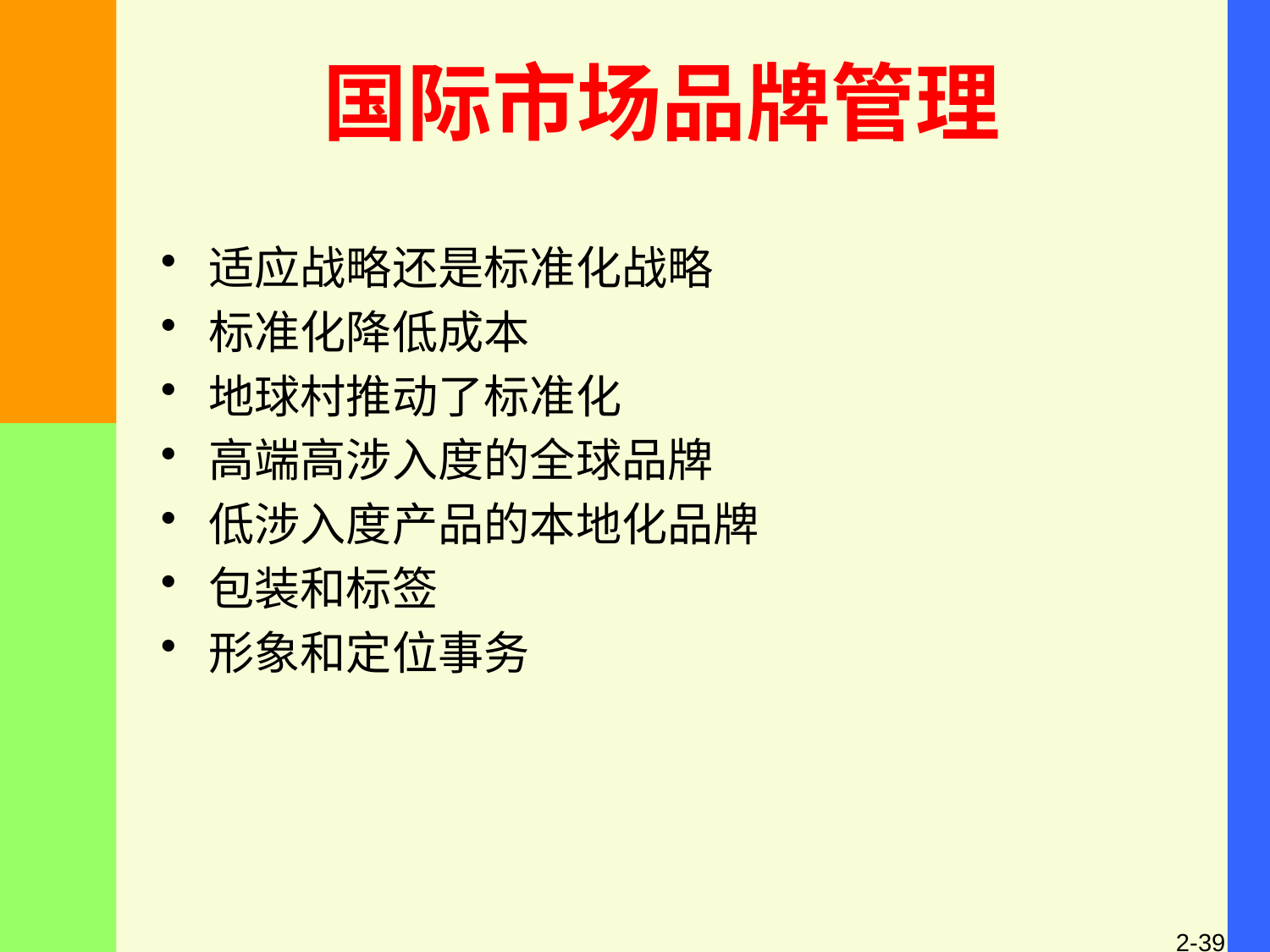

# 国际市场品牌管理
适应战略还是标准化战略
标准化降低成本
地球村推动了标准化
高端高涉入度的全球品牌
低涉入度产品的本地化品牌
包装和标签
形象和定位事务

2-39